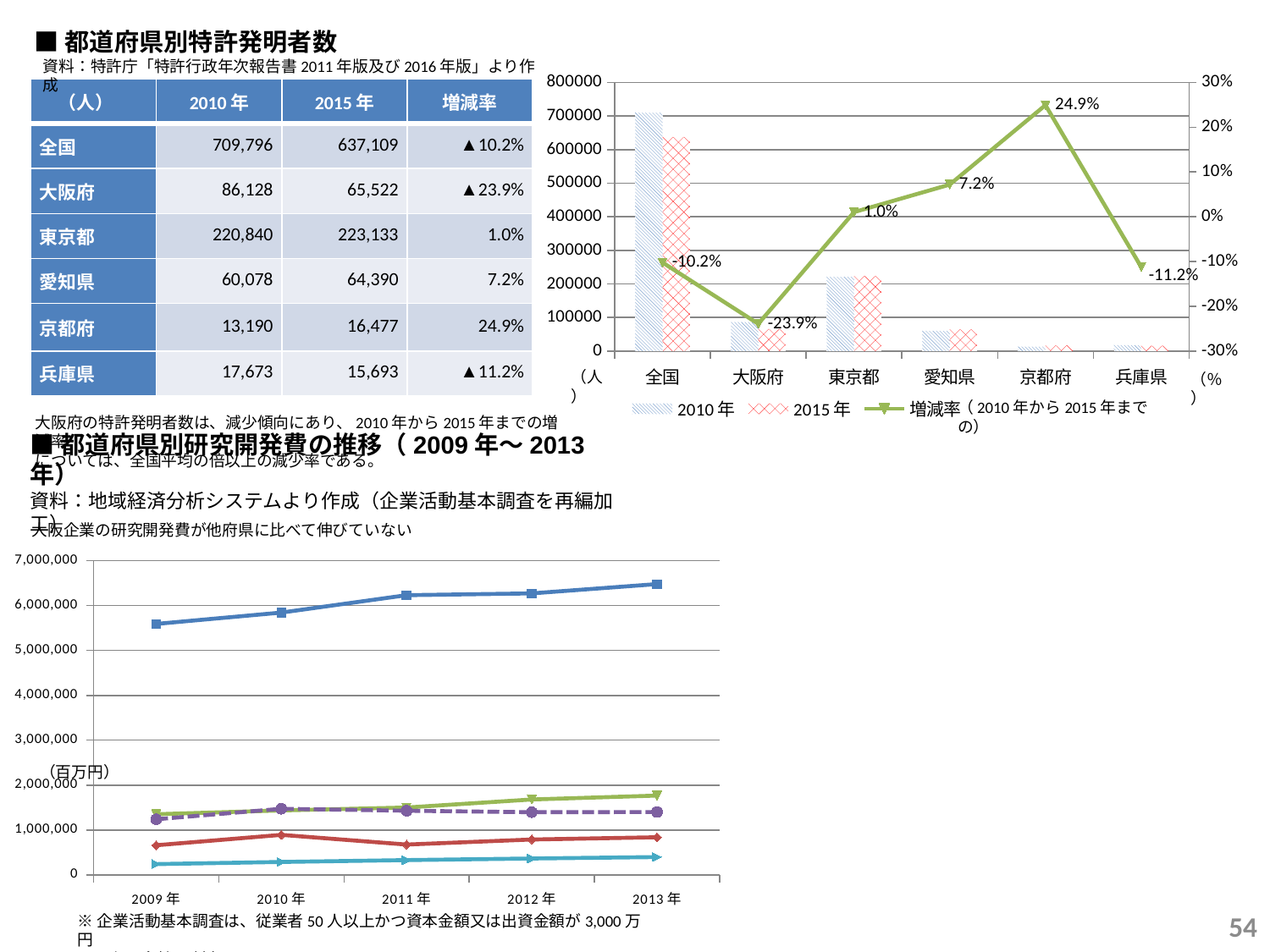

■都道府県別特許発明者数
資料：特許庁「特許行政年次報告書2011年版及び2016年版」より作成

### Chart

| Category | 2010年 | 2015年 | 増減率 |
|---|---|---|---|
| 全国 | 709796.0 | 637109.0 | -0.10240548 |
| 大阪府 | 86128.0 | 65522.0 | -0.23924856 |
| 東京都 | 220840.0 | 223133.0 | 0.010383083 |
| 愛知県 | 60078.0 | 64390.0 | 0.071773361 |
| 京都府 | 13190.0 | 16477.0 | 0.249203942 |
| 兵庫県 | 17673.0 | 15693.0 | -0.112035308 |
（人）
（％）
（2010年から2015年までの）
| （人） | 2010年 | 2015年 | 増減率 |
| --- | --- | --- | --- |
| 全国 | 709,796 | 637,109 | ▲10.2% |
| 大阪府 | 86,128 | 65,522 | ▲23.9% |
| 東京都 | 220,840 | 223,133 | 1.0% |
| 愛知県 | 60,078 | 64,390 | 7.2% |
| 京都府 | 13,190 | 16,477 | 24.9% |
| 兵庫県 | 17,673 | 15,693 | ▲11.2% |
大阪府の特許発明者数は、減少傾向にあり、2010年から2015年までの増減率
については、全国平均の倍以上の減少率である。
■都道府県別研究開発費の推移（2009年～2013年）
資料：地域経済分析システムより作成（企業活動基本調査を再編加工）
大阪企業の研究開発費が他府県に比べて伸びていない

### Chart

| Category | 東京都 | 神奈川県 | 愛知県 | 大阪府 | 京都府 |
|---|---|---|---|---|---|
| 2009年 | 5591344.0 | 658439.0 | 1349861.0 | 1237568.0 | 239300.0 |
| 2010年 | 5845113.0 | 890847.0 | 1434368.0 | 1471542.0 | 286733.0 |
| 2011年 | 6232455.0 | 673800.0 | 1499554.0 | 1428475.0 | 327991.0 |
| 2012年 | 6272597.0 | 786862.0 | 1678819.0 | 1394771.0 | 363360.0 |
| 2013年 | 6479664.0 | 836313.0 | 1765561.0 | 1399117.0 | 395743.0 |
（百万円）
54
※企業活動基本調査は、従業者50人以上かつ資本金額又は出資金額が3,000万円
　以上の会社 を対象としている。